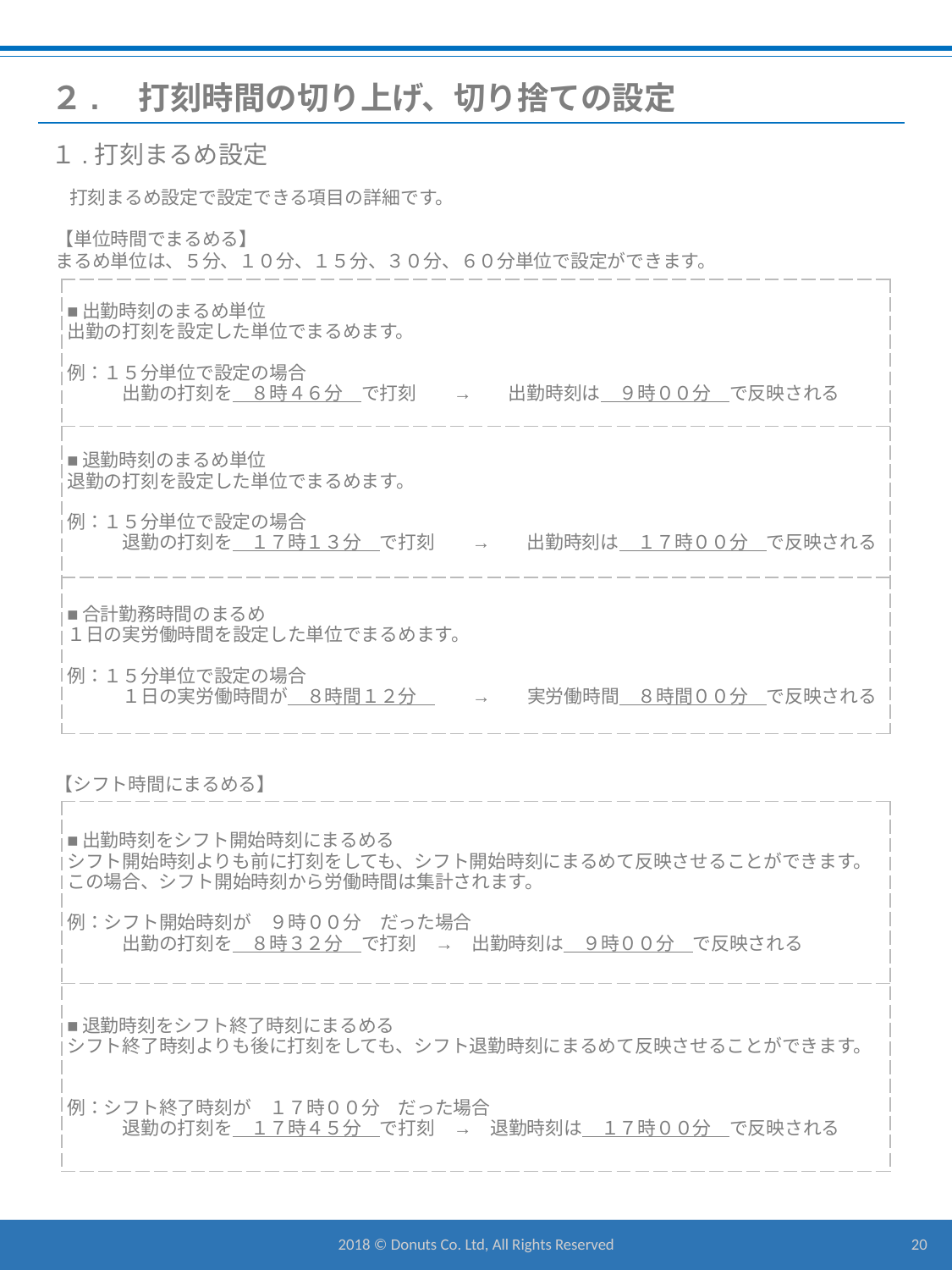

# ２.　打刻時間の切り上げ、切り捨ての設定
１.打刻まるめ設定
　打刻まるめ設定で設定できる項目の詳細です。
【単位時間でまるめる】
まるめ単位は、５分、１０分、１５分、３０分、６０分単位で設定ができます。
| ■出勤時刻のまるめ単位 出勤の打刻を設定した単位でまるめます。 例：１５分単位で設定の場合 　　　出勤の打刻を　８時４６分　で打刻　　→　　出勤時刻は　９時００分　で反映される |
| --- |
| ■退勤時刻のまるめ単位 退勤の打刻を設定した単位でまるめます。 例：１５分単位で設定の場合 　　　退勤の打刻を　１７時１３分　で打刻　　→　　出勤時刻は　１７時００分　で反映される |
| ■合計勤務時間のまるめ １日の実労働時間を設定した単位でまるめます。 例：１５分単位で設定の場合 　　　１日の実労働時間が　８時間１２分　　　→　　実労働時間　８時間００分　で反映される |
　【シフト時間にまるめる】
| ■出勤時刻をシフト開始時刻にまるめる シフト開始時刻よりも前に打刻をしても、シフト開始時刻にまるめて反映させることができます。 この場合、シフト開始時刻から労働時間は集計されます。 例：シフト開始時刻が　９時００分　だった場合 　　　出勤の打刻を　８時３２分　で打刻　→　出勤時刻は　９時００分　で反映される |
| --- |
| ■退勤時刻をシフト終了時刻にまるめる シフト終了時刻よりも後に打刻をしても、シフト退勤時刻にまるめて反映させることができます。 例：シフト終了時刻が　１７時００分　だった場合 　　　退勤の打刻を　１７時４５分　で打刻　→　退勤時刻は　１７時００分　で反映される |
2018 © Donuts Co. Ltd, All Rights Reserved
20